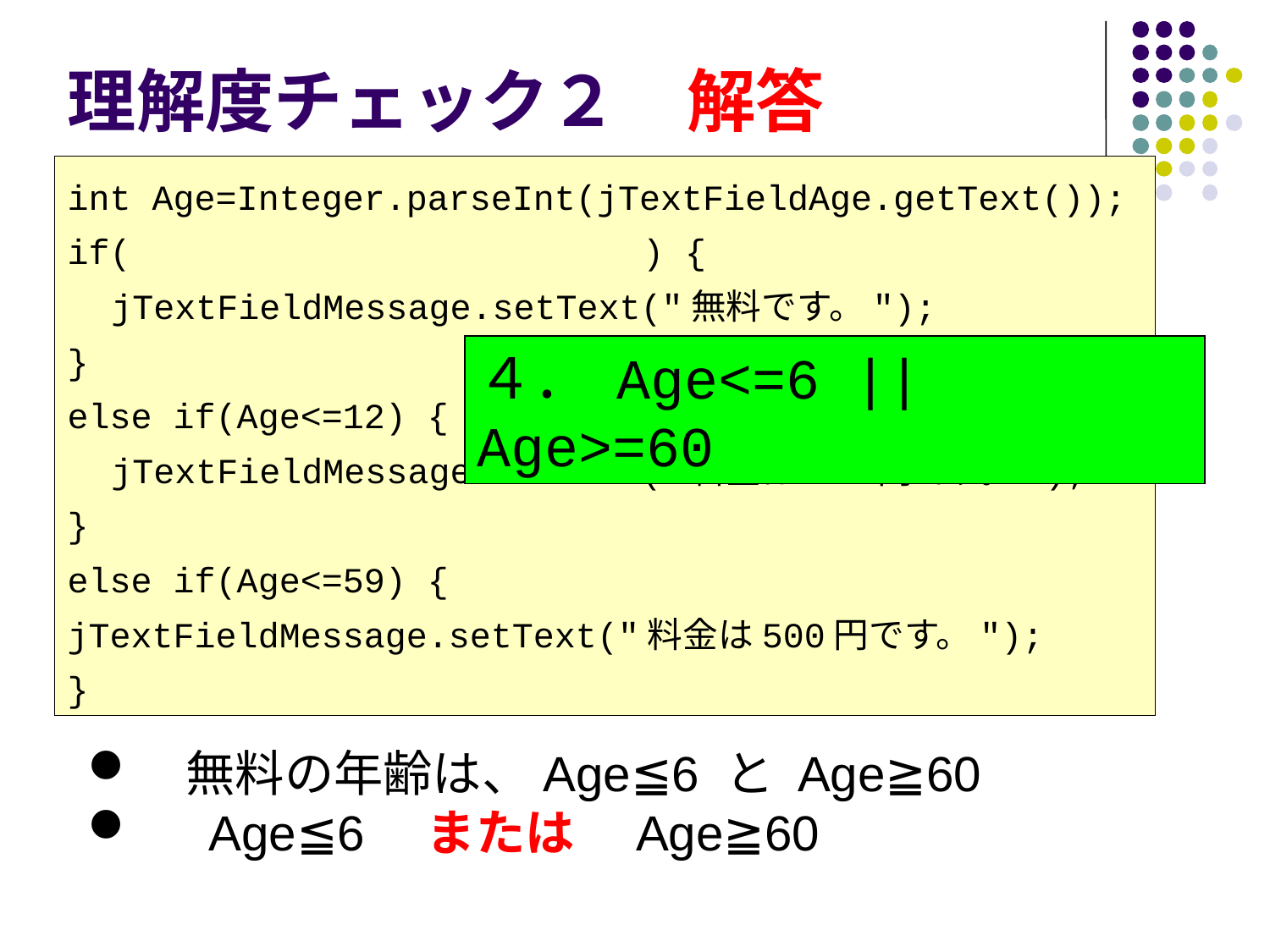

# 理解度チェック２　解答
int Age=Integer.parseInt(jTextFieldAge.getText());
if(　　　　　　　　　　　　　　) {
　jTextFieldMessage.setText("無料です。");
}
else if(Age<=12) {
　jTextFieldMessage.setText("料金は300円です。");
}
else if(Age<=59) {
jTextFieldMessage.setText("料金は500円です。");
}
４． Age<=6 || Age>=60
　無料の年齢は、Age≦6 と Age≧60
　 Age≦6　または　Age≧60